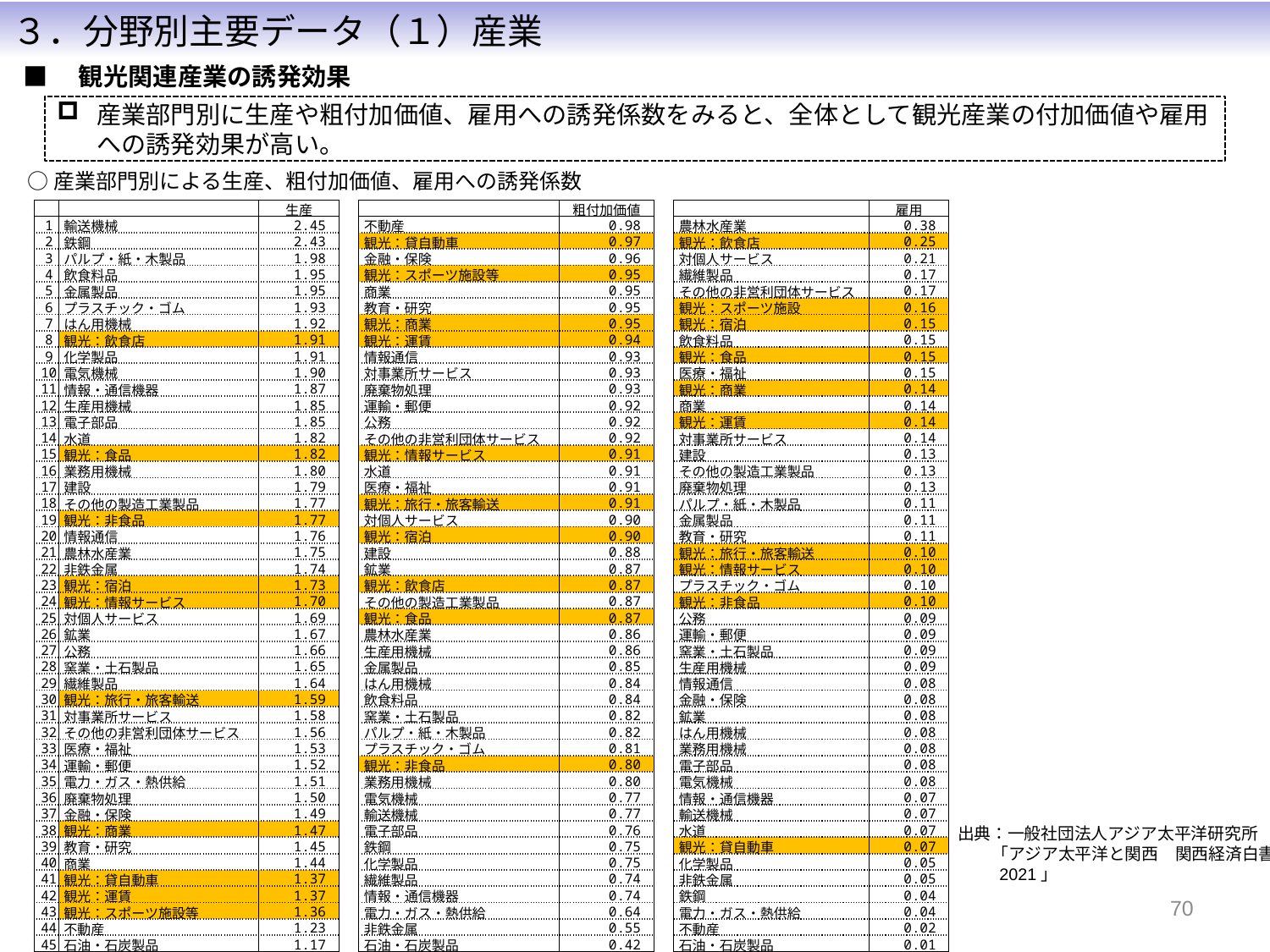

３．分野別主要データ（１）産業
■　観光関連産業の誘発効果
産業部門別に生産や粗付加価値、雇用への誘発係数をみると、全体として観光産業の付加価値や雇用への誘発効果が高い。
○産業部門別による生産、粗付加価値、雇用への誘発係数
|  |  | 生産 |  |  | 粗付加価値 |  |  | 雇用 |
| --- | --- | --- | --- | --- | --- | --- | --- | --- |
| 1 | 輸送機械 | 2.45 |  | 不動産 | 0.98 |  | 農林水産業 | 0.38 |
| 2 | 鉄鋼 | 2.43 |  | 観光：貸自動車 | 0.97 |  | 観光：飲食店 | 0.25 |
| 3 | パルプ・紙・木製品 | 1.98 |  | 金融・保険 | 0.96 |  | 対個人サービス | 0.21 |
| 4 | 飲食料品 | 1.95 |  | 観光：スポーツ施設等 | 0.95 |  | 繊維製品 | 0.17 |
| 5 | 金属製品 | 1.95 |  | 商業 | 0.95 |  | その他の非営利団体サービス | 0.17 |
| 6 | プラスチック・ゴム | 1.93 |  | 教育・研究 | 0.95 |  | 観光：スポーツ施設 | 0.16 |
| 7 | はん用機械 | 1.92 |  | 観光：商業 | 0.95 |  | 観光：宿泊 | 0.15 |
| 8 | 観光：飲食店 | 1.91 |  | 観光：運賃 | 0.94 |  | 飲食料品 | 0.15 |
| 9 | 化学製品 | 1.91 |  | 情報通信 | 0.93 |  | 観光：食品 | 0.15 |
| 10 | 電気機械 | 1.90 |  | 対事業所サービス | 0.93 |  | 医療・福祉 | 0.15 |
| 11 | 情報・通信機器 | 1.87 |  | 廃棄物処理 | 0.93 |  | 観光：商業 | 0.14 |
| 12 | 生産用機械 | 1.85 |  | 運輸・郵便 | 0.92 |  | 商業 | 0.14 |
| 13 | 電子部品 | 1.85 |  | 公務 | 0.92 |  | 観光：運賃 | 0.14 |
| 14 | 水道 | 1.82 |  | その他の非営利団体サービス | 0.92 |  | 対事業所サービス | 0.14 |
| 15 | 観光：食品 | 1.82 |  | 観光：情報サービス | 0.91 |  | 建設 | 0.13 |
| 16 | 業務用機械 | 1.80 |  | 水道 | 0.91 |  | その他の製造工業製品 | 0.13 |
| 17 | 建設 | 1.79 |  | 医療・福祉 | 0.91 |  | 廃棄物処理 | 0.13 |
| 18 | その他の製造工業製品 | 1.77 |  | 観光：旅行・旅客輸送 | 0.91 |  | パルプ・紙・木製品 | 0.11 |
| 19 | 観光：非食品 | 1.77 |  | 対個人サービス | 0.90 |  | 金属製品 | 0.11 |
| 20 | 情報通信 | 1.76 |  | 観光：宿泊 | 0.90 |  | 教育・研究 | 0.11 |
| 21 | 農林水産業 | 1.75 |  | 建設 | 0.88 |  | 観光：旅行・旅客輸送 | 0.10 |
| 22 | 非鉄金属 | 1.74 |  | 鉱業 | 0.87 |  | 観光：情報サービス | 0.10 |
| 23 | 観光：宿泊 | 1.73 |  | 観光：飲食店 | 0.87 |  | プラスチック・ゴム | 0.10 |
| 24 | 観光：情報サービス | 1.70 |  | その他の製造工業製品 | 0.87 |  | 観光：非食品 | 0.10 |
| 25 | 対個人サービス | 1.69 |  | 観光：食品 | 0.87 |  | 公務 | 0.09 |
| 26 | 鉱業 | 1.67 |  | 農林水産業 | 0.86 |  | 運輸・郵便 | 0.09 |
| 27 | 公務 | 1.66 |  | 生産用機械 | 0.86 |  | 窯業・土石製品 | 0.09 |
| 28 | 窯業・土石製品 | 1.65 |  | 金属製品 | 0.85 |  | 生産用機械 | 0.09 |
| 29 | 繊維製品 | 1.64 |  | はん用機械 | 0.84 |  | 情報通信 | 0.08 |
| 30 | 観光：旅行・旅客輸送 | 1.59 |  | 飲食料品 | 0.84 |  | 金融・保険 | 0.08 |
| 31 | 対事業所サービス | 1.58 |  | 窯業・土石製品 | 0.82 |  | 鉱業 | 0.08 |
| 32 | その他の非営利団体サービス | 1.56 |  | パルプ・紙・木製品 | 0.82 |  | はん用機械 | 0.08 |
| 33 | 医療・福祉 | 1.53 |  | プラスチック・ゴム | 0.81 |  | 業務用機械 | 0.08 |
| 34 | 運輸・郵便 | 1.52 |  | 観光：非食品 | 0.80 |  | 電子部品 | 0.08 |
| 35 | 電力・ガス・熱供給 | 1.51 |  | 業務用機械 | 0.80 |  | 電気機械 | 0.08 |
| 36 | 廃棄物処理 | 1.50 |  | 電気機械 | 0.77 |  | 情報・通信機器 | 0.07 |
| 37 | 金融・保険 | 1.49 |  | 輸送機械 | 0.77 |  | 輸送機械 | 0.07 |
| 38 | 観光：商業 | 1.47 |  | 電子部品 | 0.76 |  | 水道 | 0.07 |
| 39 | 教育・研究 | 1.45 |  | 鉄鋼 | 0.75 |  | 観光：貸自動車 | 0.07 |
| 40 | 商業 | 1.44 |  | 化学製品 | 0.75 |  | 化学製品 | 0.05 |
| 41 | 観光：貸自動車 | 1.37 |  | 繊維製品 | 0.74 |  | 非鉄金属 | 0.05 |
| 42 | 観光：運賃 | 1.37 |  | 情報・通信機器 | 0.74 |  | 鉄鋼 | 0.04 |
| 43 | 観光：スポーツ施設等 | 1.36 |  | 電力・ガス・熱供給 | 0.64 |  | 電力・ガス・熱供給 | 0.04 |
| 44 | 不動産 | 1.23 |  | 非鉄金属 | 0.55 |  | 不動産 | 0.02 |
| 45 | 石油・石炭製品 | 1.17 |  | 石油・石炭製品 | 0.42 |  | 石油・石炭製品 | 0.01 |
出典：一般社団法人アジア太平洋研究所
        「アジア太平洋と関西　関西経済白書
         2021」
70